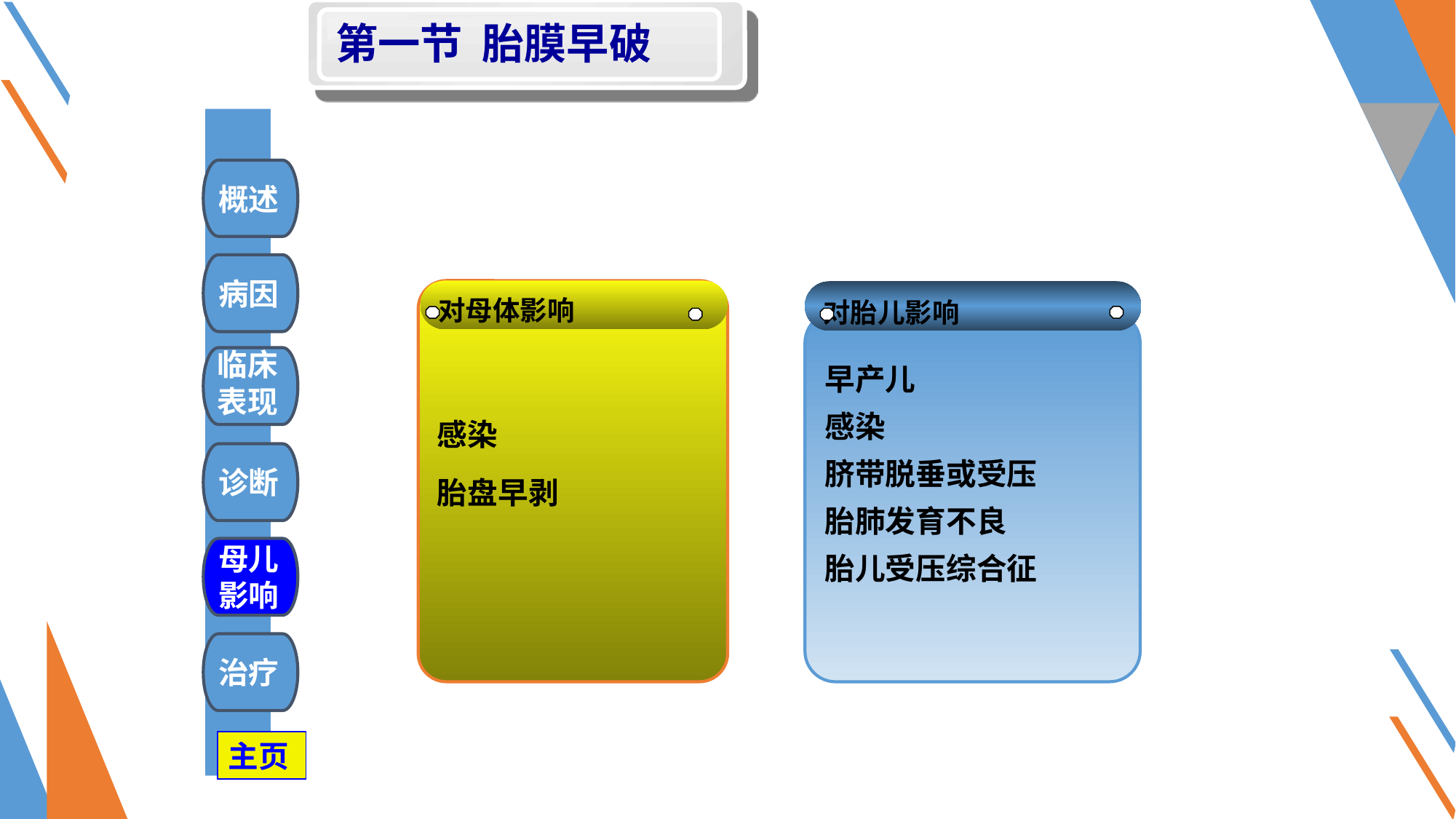

第一节  胎膜早破

#

概述

病因
感染
胎盘早剥

对母体影响
对胎儿影响

早产儿
感染
脐带脱垂或受压
胎肺发育不良
胎儿受压综合征

临床
表现

诊断
母儿
影响
治疗
主页